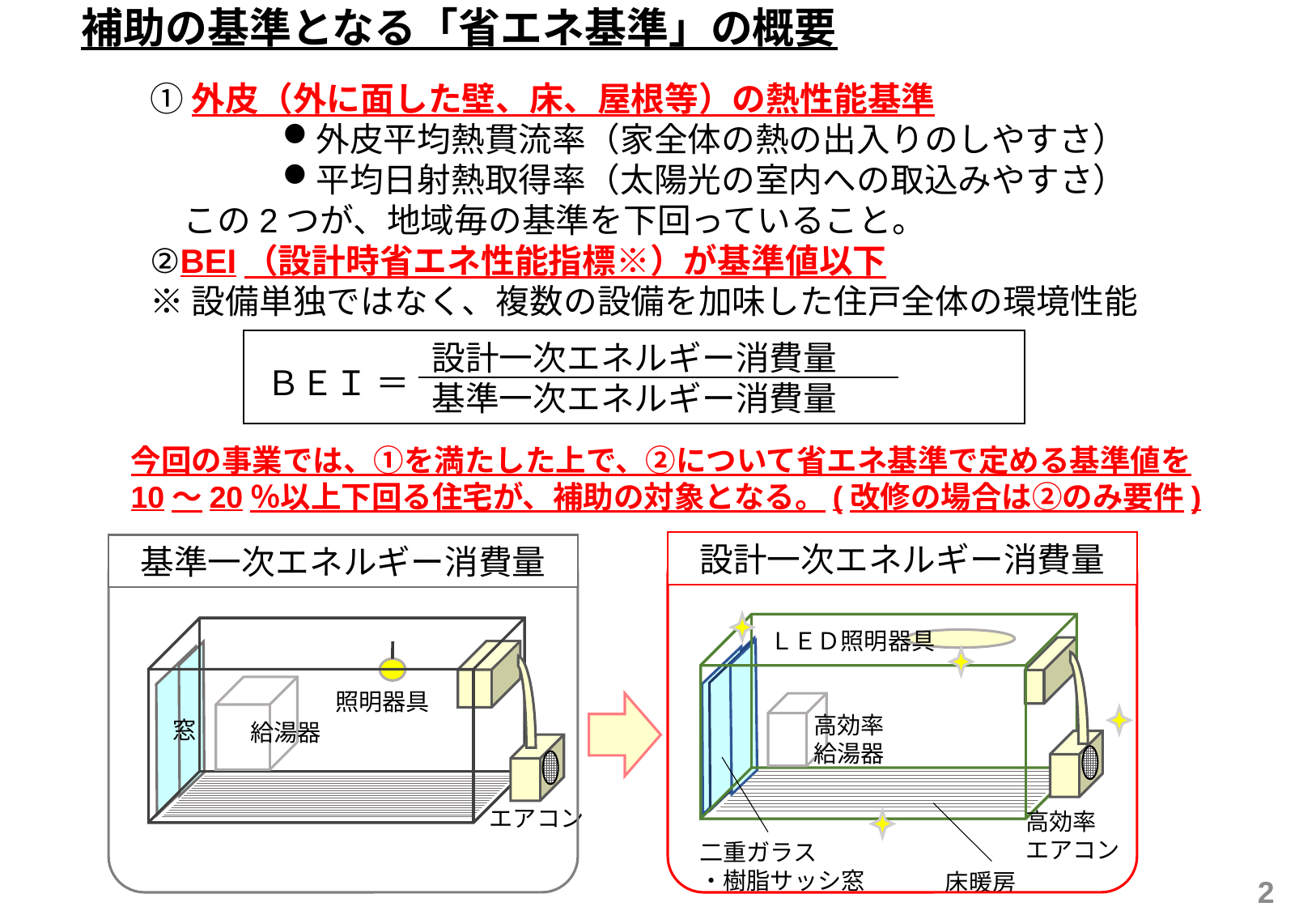

# 補助の基準となる「省エネ基準」の概要
①外皮（外に面した壁、床、屋根等）の熱性能基準
外皮平均熱貫流率（家全体の熱の出入りのしやすさ）
平均日射熱取得率（太陽光の室内への取込みやすさ）
　この2つが、地域毎の基準を下回っていること。
②BEI（設計時省エネ性能指標※）が基準値以下
※設備単独ではなく、複数の設備を加味した住戸全体の環境性能
設計一次エネルギー消費量
基準一次エネルギー消費量
ＢＥＩ ＝
今回の事業では、①を満たした上で、②について省エネ基準で定める基準値を
10～20％以上下回る住宅が、補助の対象となる。(改修の場合は②のみ要件)

設計一次エネルギー消費量
基準一次エネルギー消費量

ＬＥＤ照明器具

照明器具

高効率
給湯器

窓
給湯器

エアコン
高効率
エアコン

二重ガラス
・樹脂サッシ窓
床暖房
2